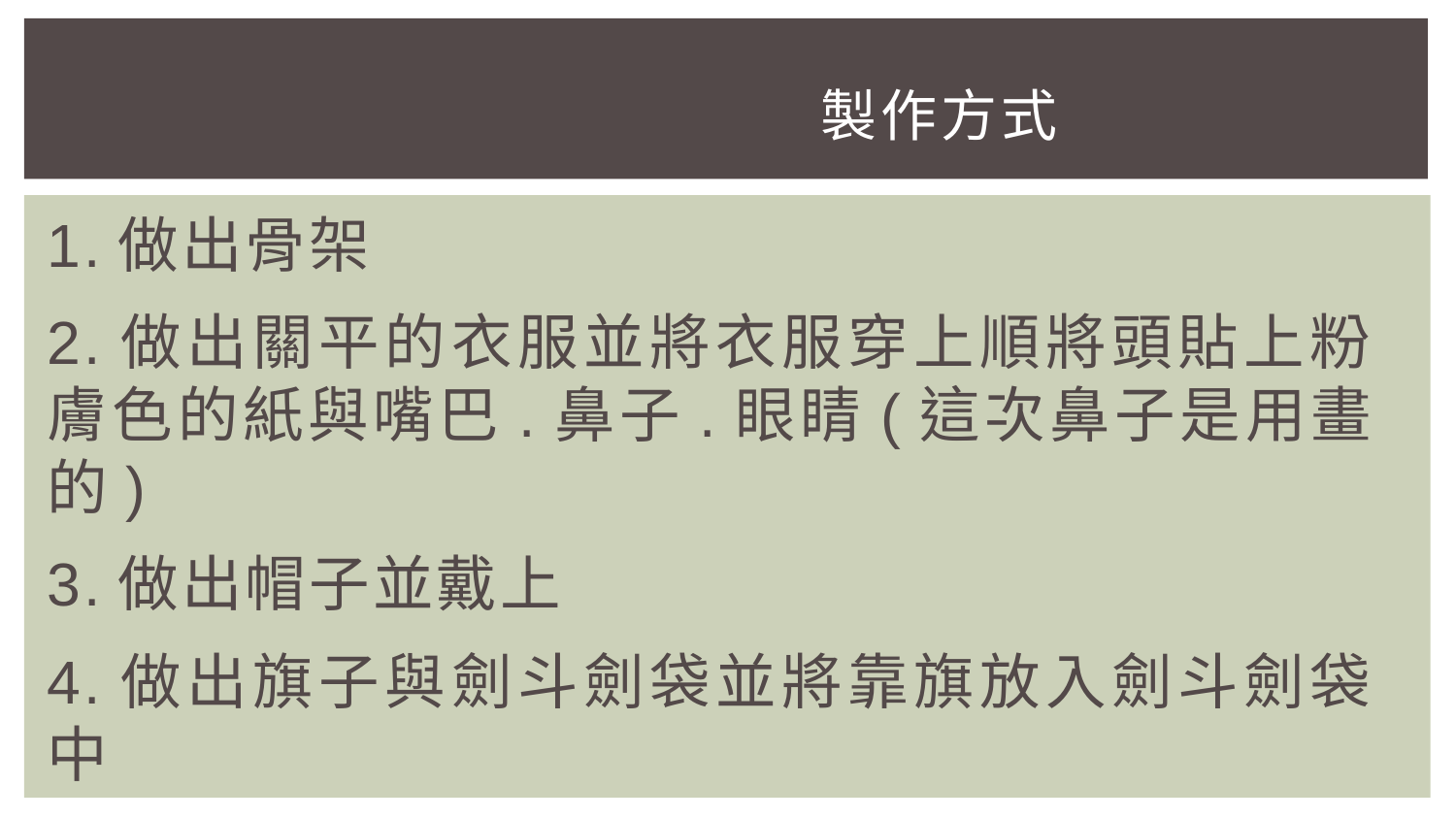

# 製作方式
1.做出骨架
2.做出關平的衣服並將衣服穿上順將頭貼上粉膚色的紙與嘴巴.鼻子.眼睛(這次鼻子是用畫的)
3.做出帽子並戴上
4.做出旗子與劍斗劍袋並將靠旗放入劍斗劍袋中